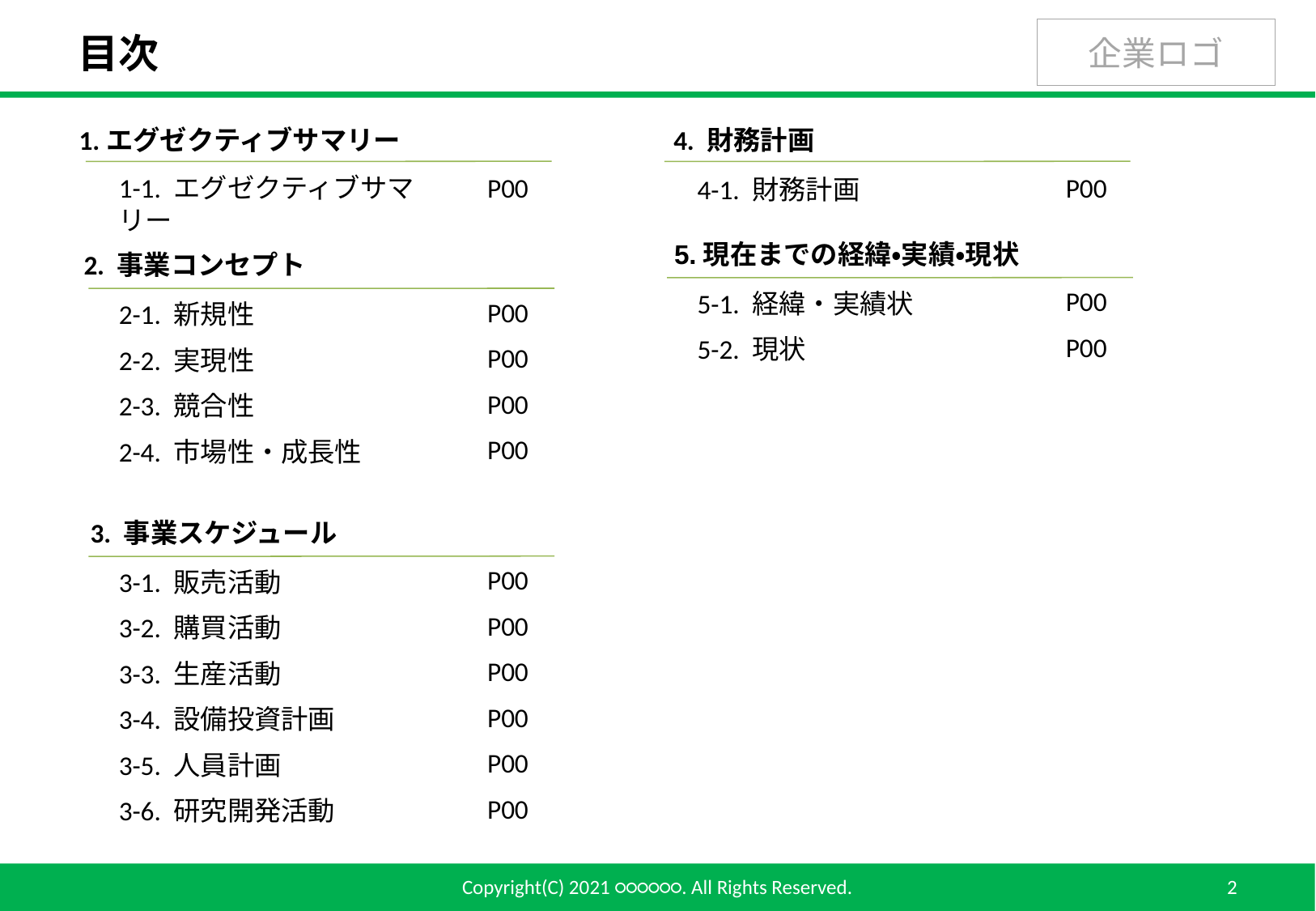

# 目次
1.エグゼクティブサマリー
4. 財務計画
1-1. エグゼクティブサマリー
P00
P00
4-1. 財務計画
5.現在までの経緯・実績・現状
2. 事業コンセプト
P00
P00
5-1. 経緯・実績状
5-2. 現状
P00
P00
P00
P00
2-1. 新規性
2-2. 実現性
2-3. 競合性
2-4. 市場性・成長性

3. 事業スケジュール
P00
P00
P00
P00
P00
P00

3-1. 販売活動
3-2. 購買活動
3-3. 生産活動
3-4. 設備投資計画
3-5. 人員計画
3-6. 研究開発活動

Copyright(C) 2021 ○○○○○○. All Rights Reserved.
2